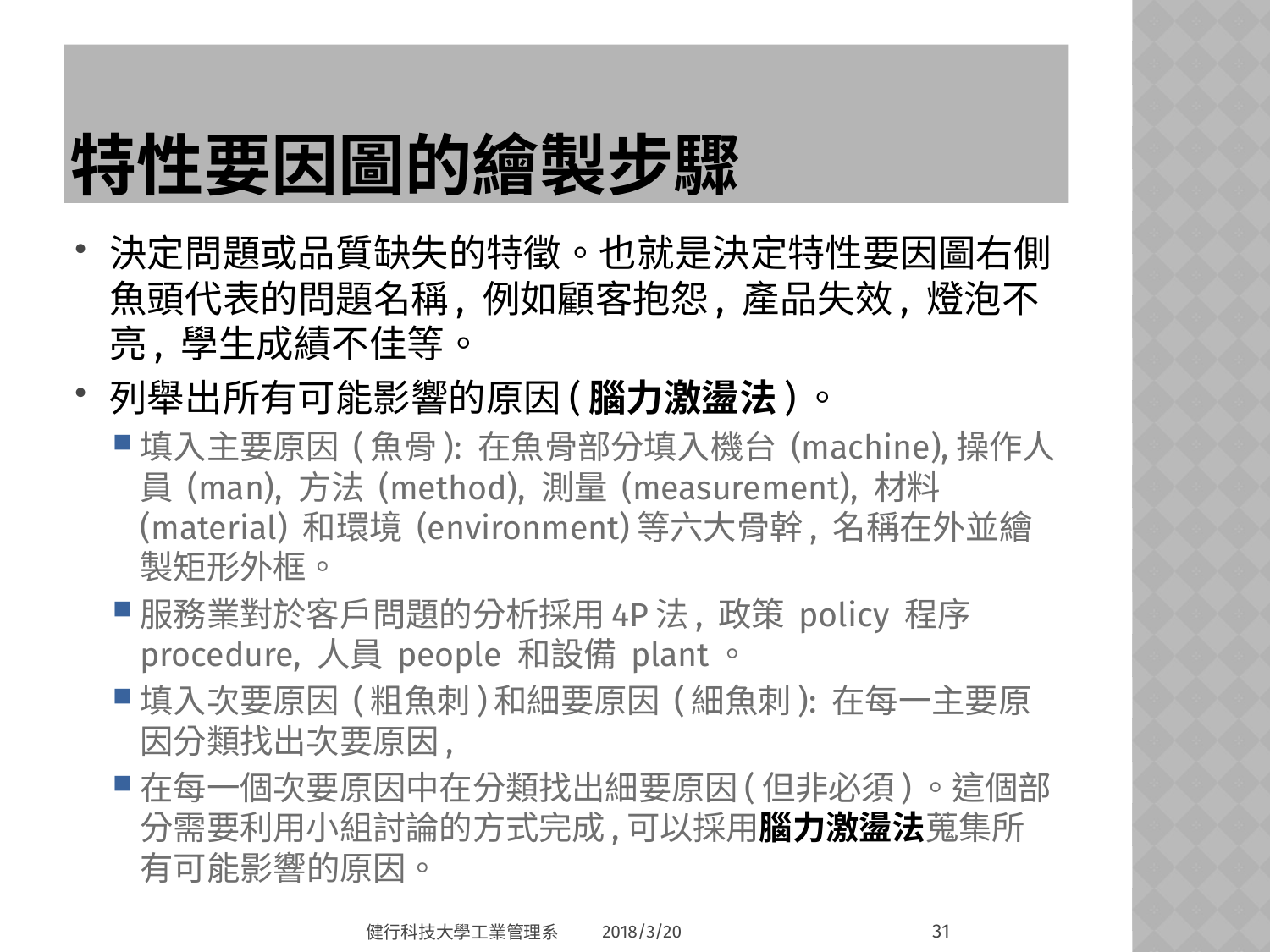

# 特性要因圖的繪製步驟
決定問題或品質缺失的特徵。也就是決定特性要因圖右側魚頭代表的問題名稱, 例如顧客抱怨, 產品失效, 燈泡不亮, 學生成績不佳等。
列舉出所有可能影響的原因(腦力激盪法)。
填入主要原因 (魚骨): 在魚骨部分填入機台 (machine),操作人員 (man), 方法 (method), 測量 (measurement), 材料 (material) 和環境 (environment)等六大骨幹, 名稱在外並繪製矩形外框。
服務業對於客戶問題的分析採用4P法, 政策 policy 程序 procedure, 人員 people 和設備 plant。
填入次要原因 (粗魚刺)和細要原因 (細魚刺): 在每一主要原因分類找出次要原因,
在每一個次要原因中在分類找出細要原因(但非必須)。這個部分需要利用小組討論的方式完成,可以採用腦力激盪法蒐集所有可能影響的原因。
31
健行科技大學工業管理系
2018/3/20